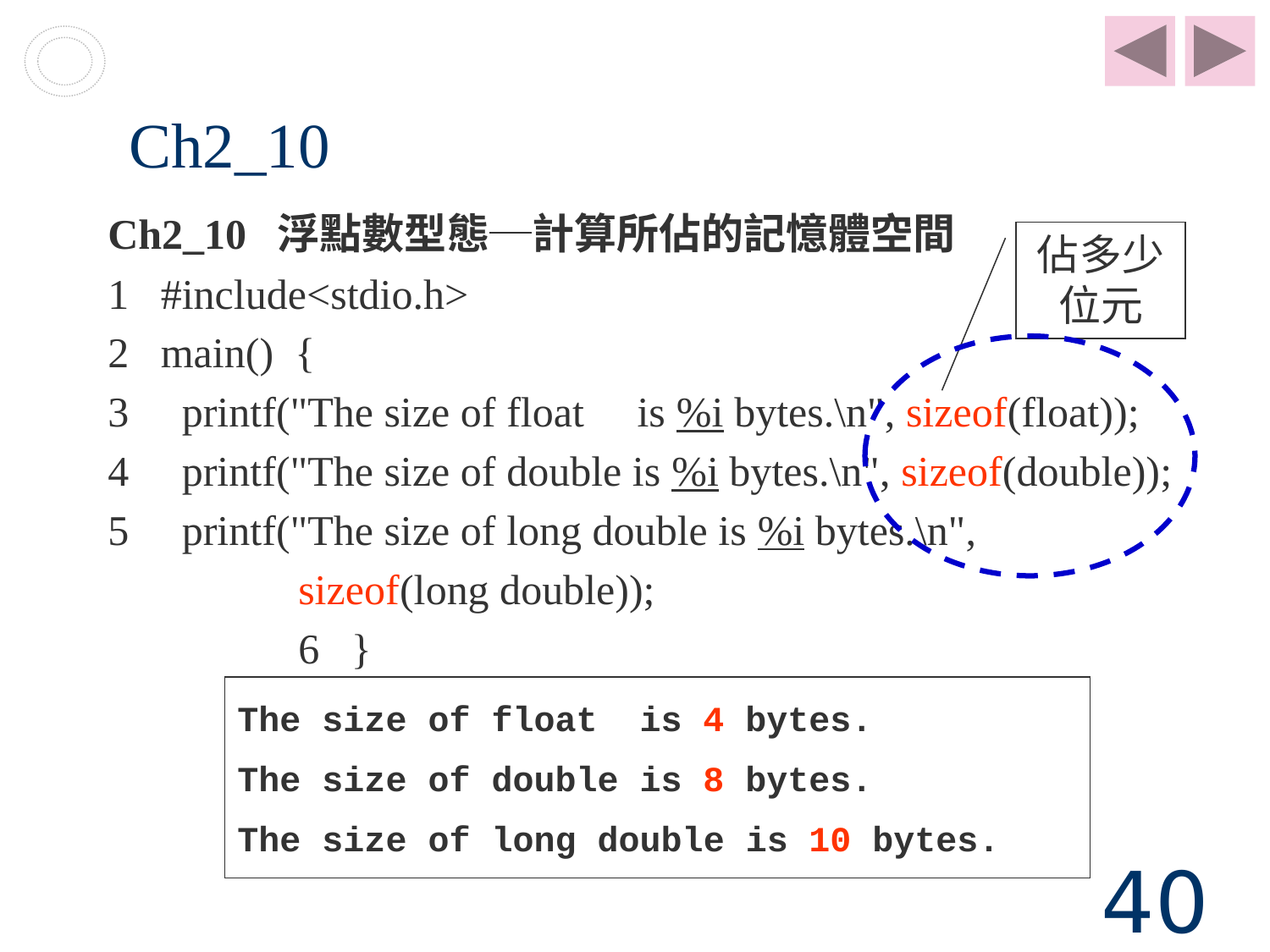

# Ch2_10
Ch2_10  浮點數型態─計算所佔的記憶體空間
1   #include<stdio.h>
2   main()  {
3     printf("The size of float     is %i bytes.\n", sizeof(float));
4     printf("The size of double is %i bytes.\n", sizeof(double));
5     printf("The size of long double is %i bytes.\n",
sizeof(long double));
6   }
佔多少位元

The size of float  is 4 bytes.
The size of double is 8 bytes.
The size of long double is 10 bytes.
40